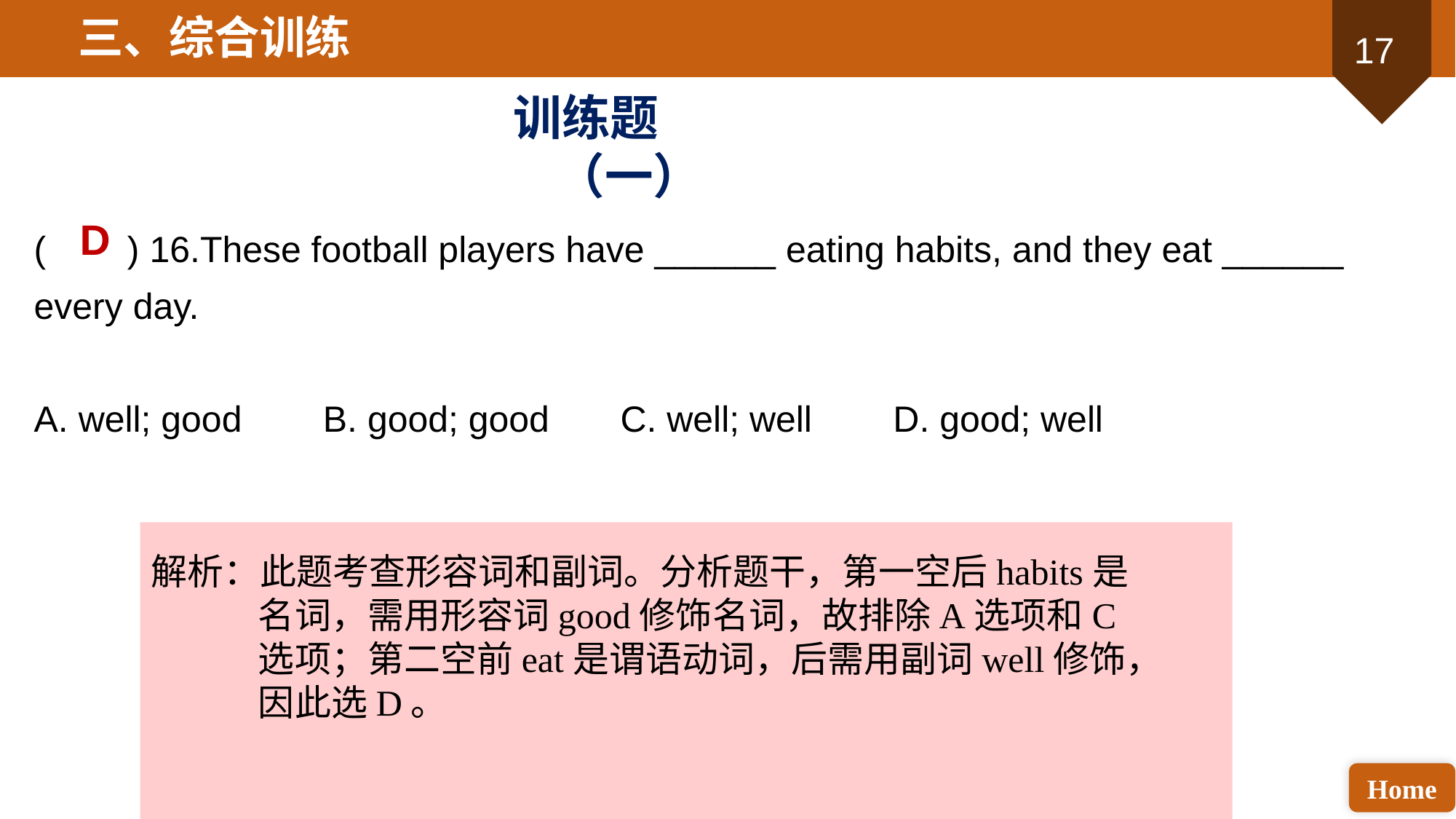

三、综合训练
训练题（一）
D
(        ) 16.These football players have ______ eating habits, and they eat ______ every day.

A. well; good        B. good; good       C. well; well        D. good; well

解析：此题考查形容词和副词。分析题干，第一空后habits是名词，需用形容词good修饰名词，故排除A选项和C选项；第二空前eat是谓语动词，后需用副词well修饰，因此选D。